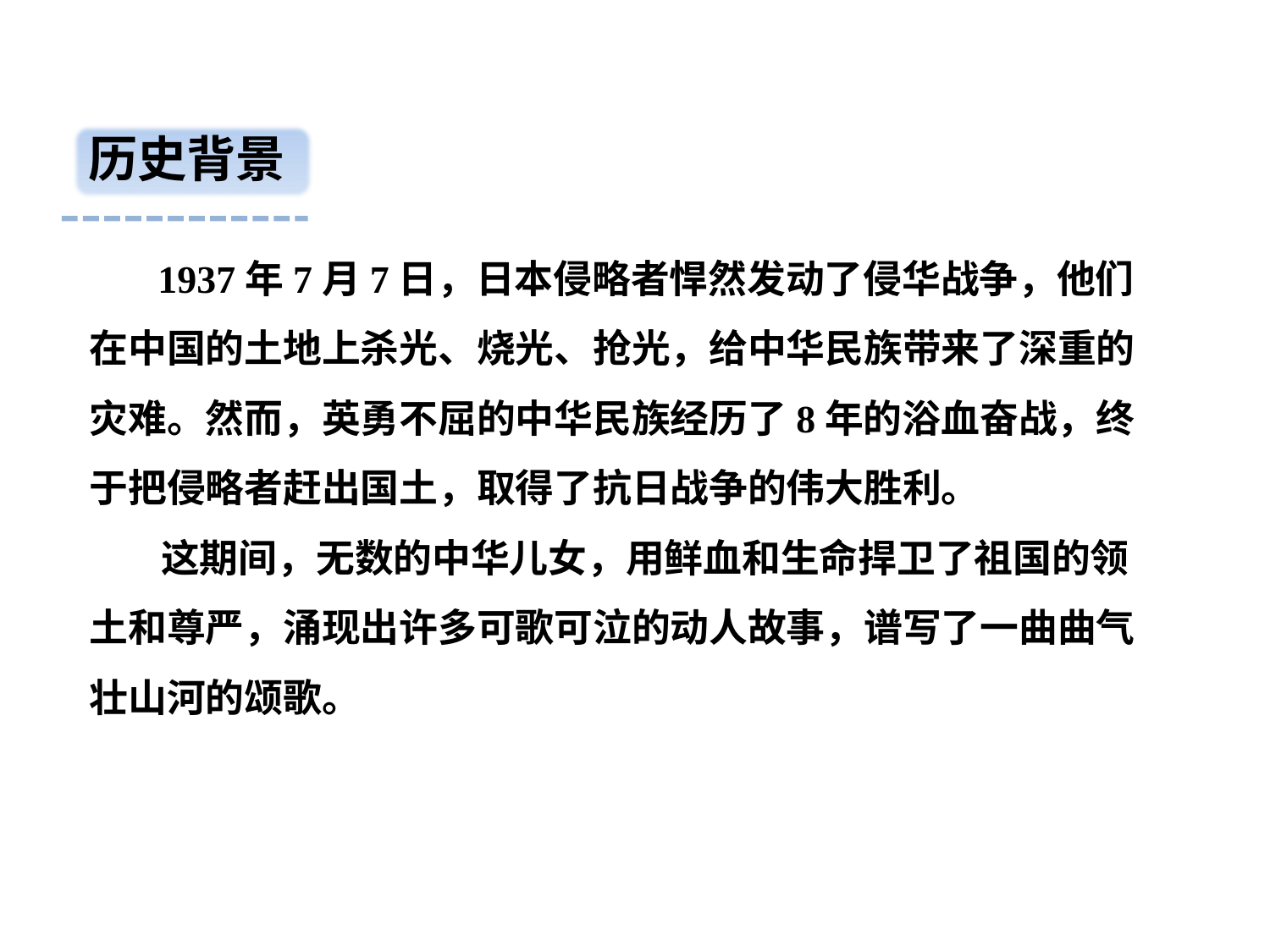

历史背景

       1937年7月7日，日本侵略者悍然发动了侵华战争，他们在中国的土地上杀光、烧光、抢光，给中华民族带来了深重的灾难。然而，英勇不屈的中华民族经历了8年的浴血奋战，终于把侵略者赶出国土，取得了抗日战争的伟大胜利。
       这期间，无数的中华儿女，用鲜血和生命捍卫了祖国的领土和尊严，涌现出许多可歌可泣的动人故事，谱写了一曲曲气壮山河的颂歌。